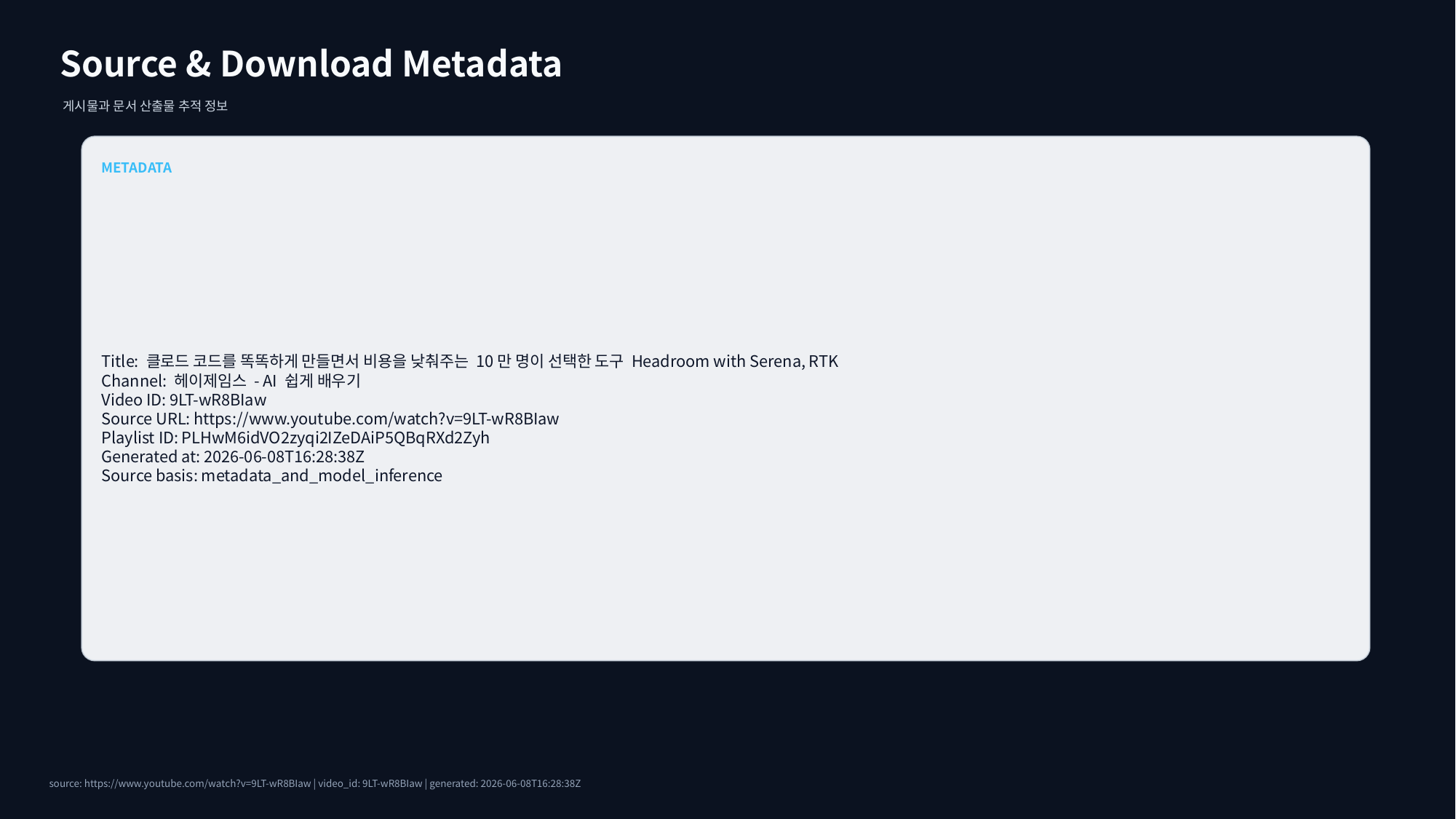

Source & Download Metadata
게시물과 문서 산출물 추적 정보

METADATA
Title: 클로드 코드를 똑똑하게 만들면서 비용을 낮춰주는 10만 명이 선택한 도구 Headroom with Serena, RTK
Channel: 헤이제임스 - AI 쉽게 배우기
Video ID: 9LT-wR8BIaw
Source URL: https://www.youtube.com/watch?v=9LT-wR8BIaw
Playlist ID: PLHwM6idVO2zyqi2IZeDAiP5QBqRXd2Zyh
Generated at: 2026-06-08T16:28:38Z
Source basis: metadata_and_model_inference
source: https://www.youtube.com/watch?v=9LT-wR8BIaw | video_id: 9LT-wR8BIaw | generated: 2026-06-08T16:28:38Z